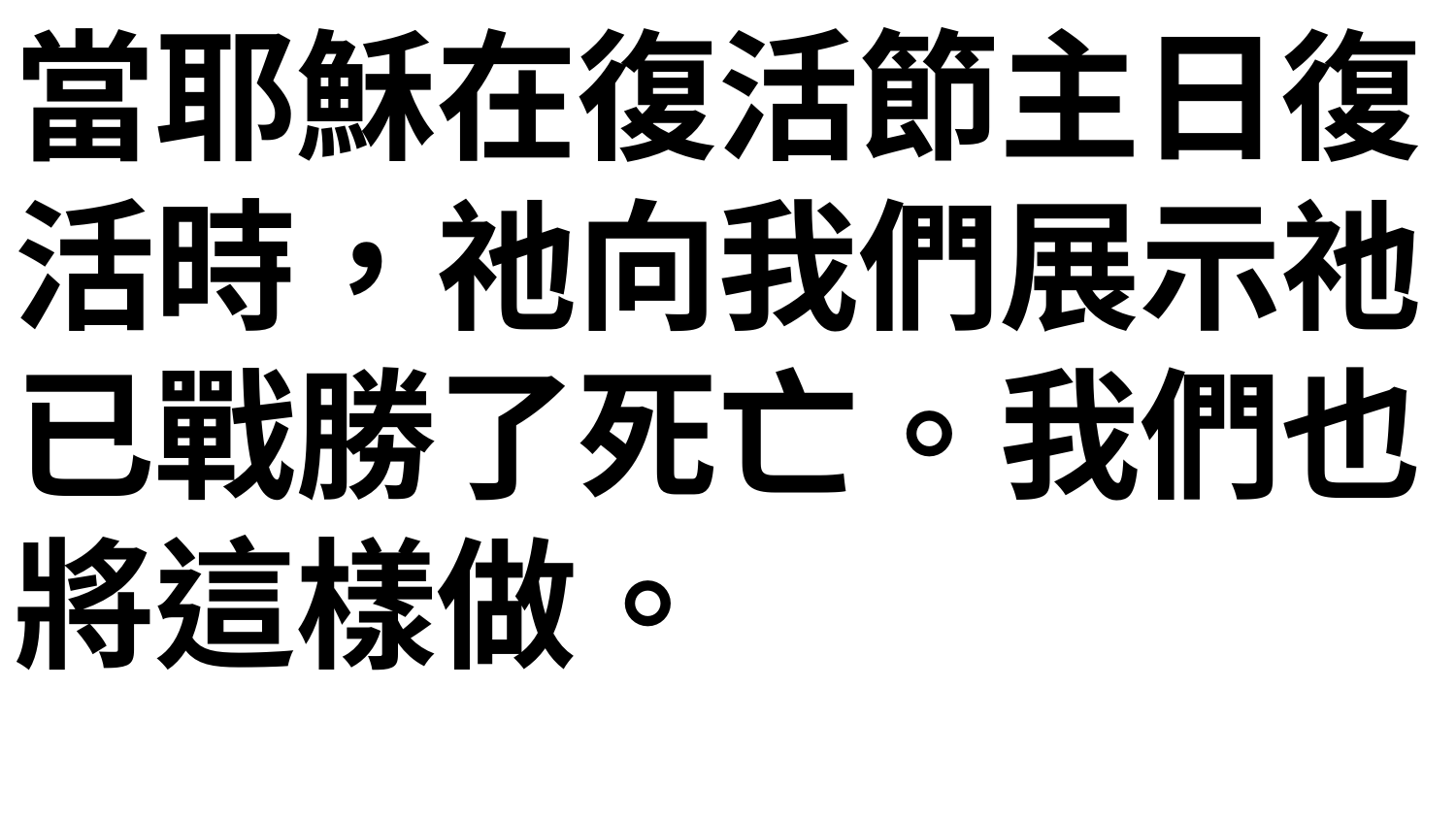

當耶穌在復活節主日復活時，祂向我們展示祂已戰勝了死亡。我們也將這樣做。